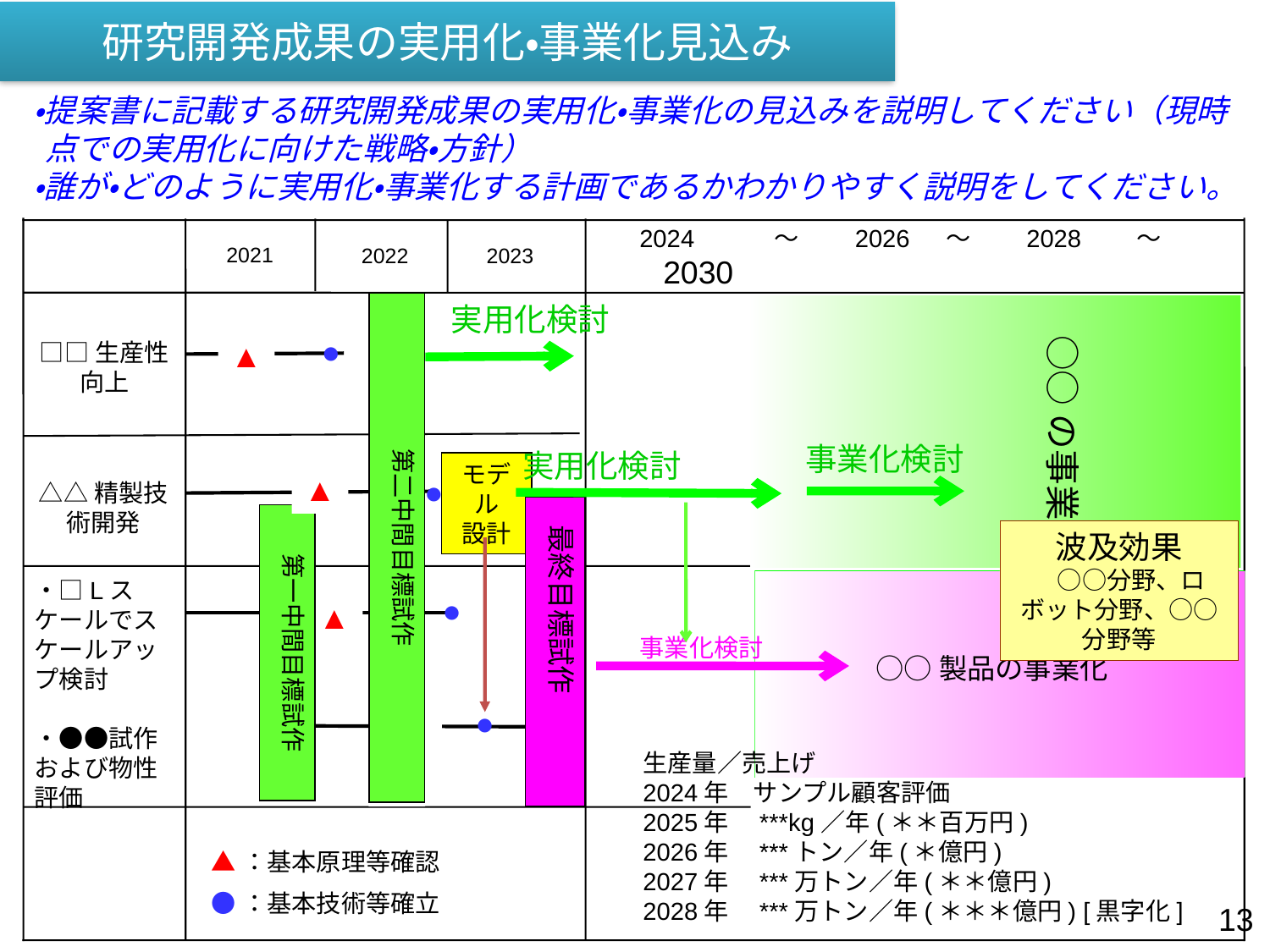

# 研究開発成果の実用化・事業化見込み
・提案書に記載する研究開発成果の実用化・事業化の見込みを説明してください（現時点での実用化に向けた戦略・方針）
・誰が・どのように実用化・事業化する計画であるかわかりやすく説明をしてください。

 2024　　　～　　2026　 ～　　2028　　～　　　2030

2021
2023
2022

実用化検討
第二中間目標試作

□□生産性向上
●
▲
○○の事業化

事業化検討

実用化検討
モデル
設計
△△精製技術開発
▲
●

最終目標試作

第一中間目標試作
波及効果
　○○分野、ロボット分野、○○分野等

●
▲

・□Lスケールでスケールアップ検討

・●●試作および物性評価
事業化検討
○○製品の事業化

●
▲
生産量／売上げ
2024年　サンプル顧客評価
2025年　***kg／年(＊＊百万円)
2026年　***トン／年(＊億円)
2027年　***万トン／年(＊＊億円)
2028年　***万トン／年(＊＊＊億円) [黒字化]

▲

▲：基本原理等確認

●：基本技術等確立
13